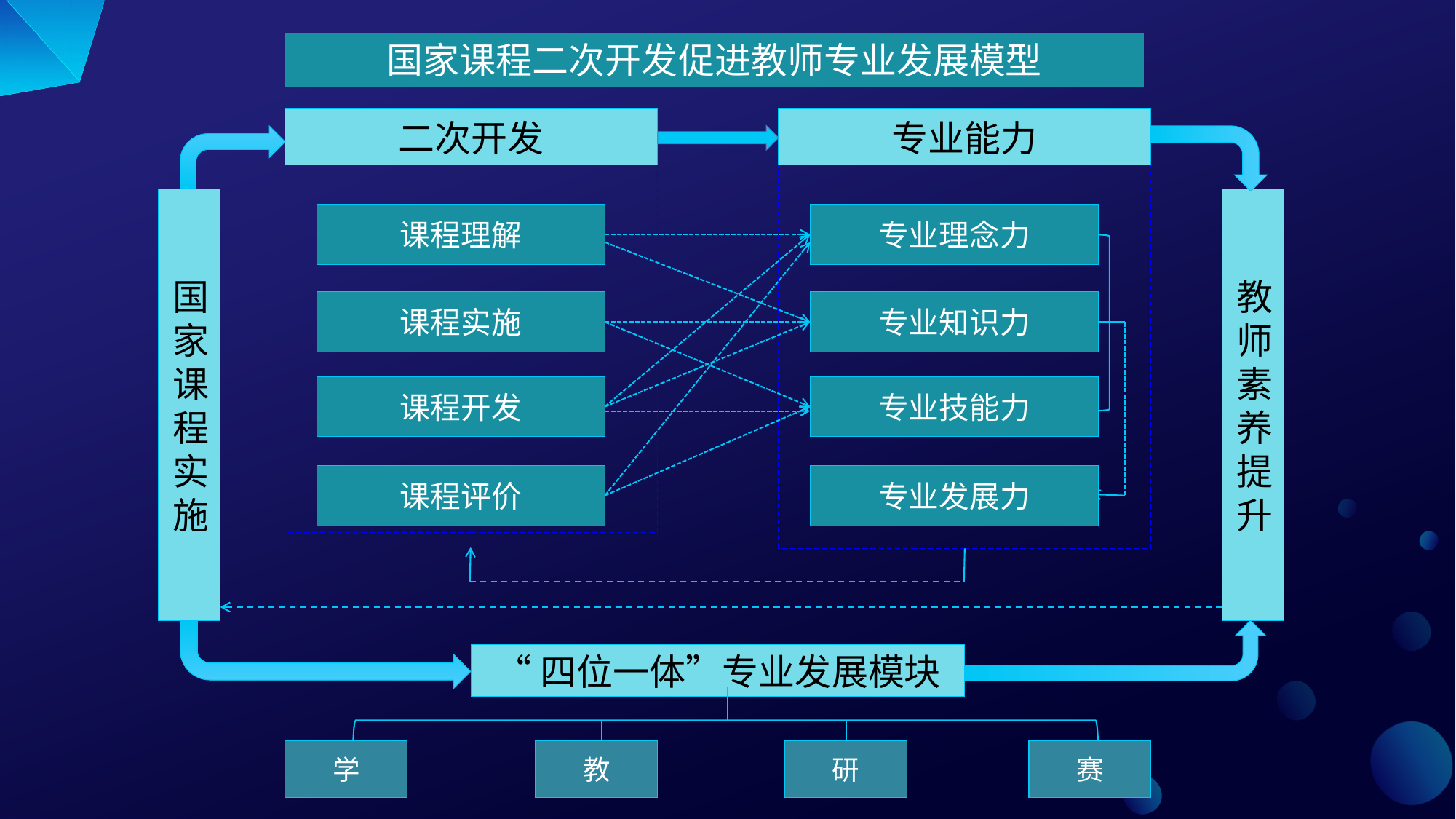

国家课程二次开发促进教师专业发展模型

二次开发
专业能力

国家课程实施
教师素养提升
课程理解
专业理念力

课程实施
专业知识力

课程开发
专业技能力
课程评价
专业发展力

“四位一体”专业发展模块
学
教
研
赛